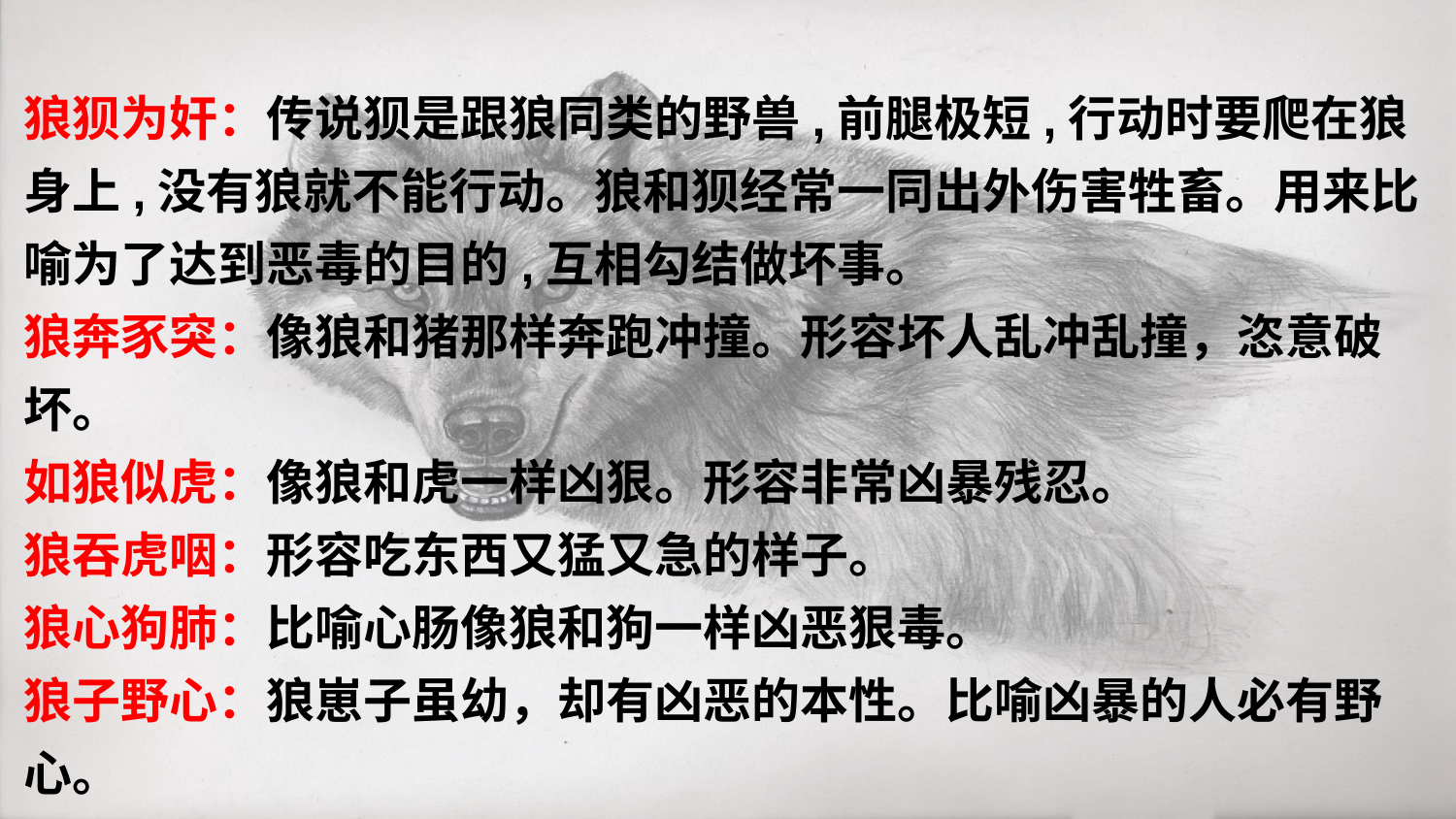

狼狈为奸：传说狈是跟狼同类的野兽,前腿极短,行动时要爬在狼身上,没有狼就不能行动。狼和狈经常一同出外伤害牲畜。用来比喻为了达到恶毒的目的,互相勾结做坏事。
狼奔豕突：像狼和猪那样奔跑冲撞。形容坏人乱冲乱撞，恣意破坏。
如狼似虎：像狼和虎一样凶狠。形容非常凶暴残忍。
狼吞虎咽：形容吃东西又猛又急的样子。
狼心狗肺：比喻心肠像狼和狗一样凶恶狠毒。
狼子野心：狼崽子虽幼，却有凶恶的本性。比喻凶暴的人必有野心。
鬼哭狼嚎：形容大声哭叫，声音凄厉。
引狼入室：把狼招引到室内。比喻把坏人或敌人引入内部。